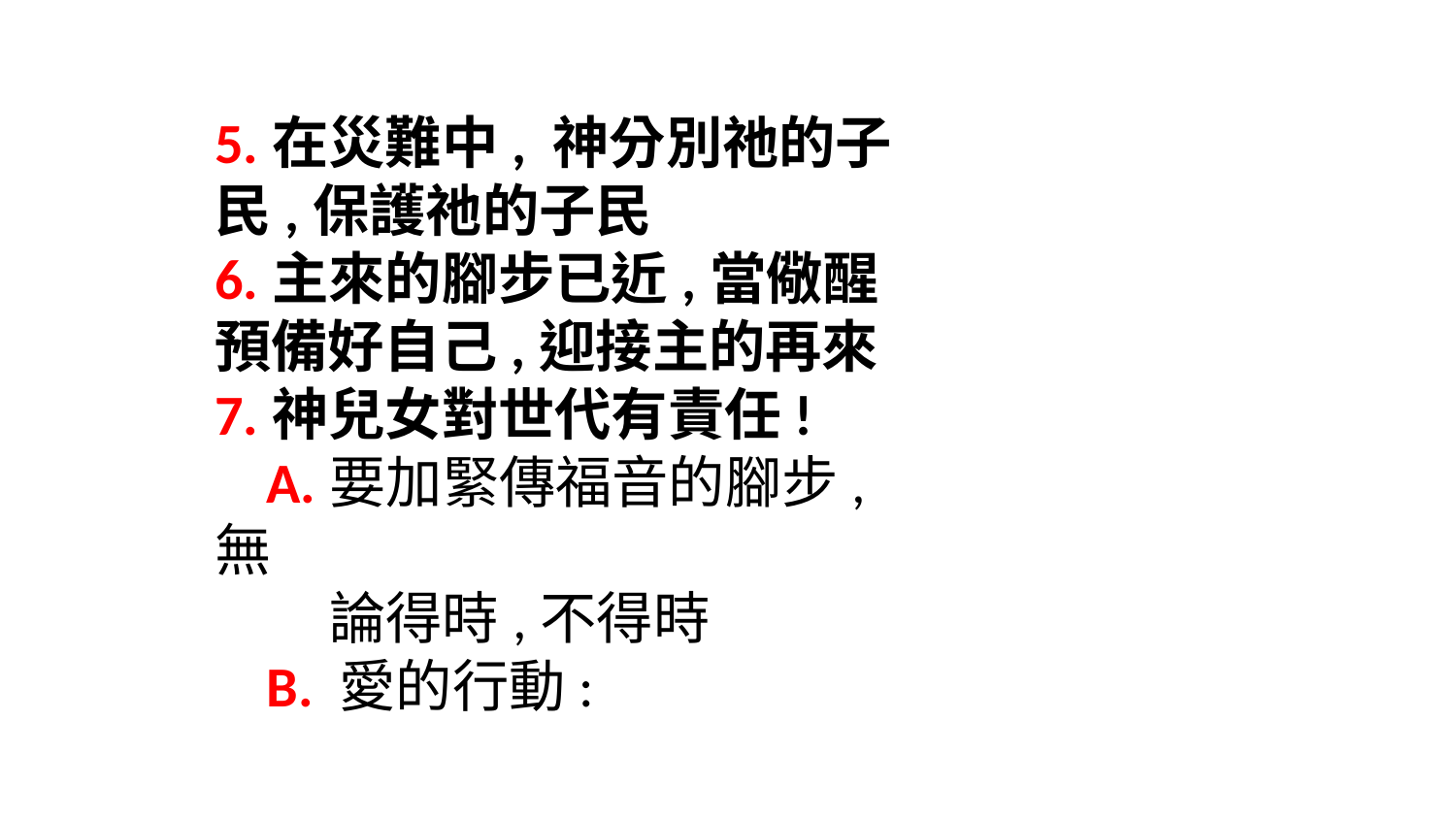

5.在災難中, 神分別祂的子民,保護祂的子民
6.主來的腳步已近,當儆醒預備好自己,迎接主的再來
7.神兒女對世代有責任!
    A.要加緊傳福音的腳步,無
        論得時,不得時
    B. 愛的行動: